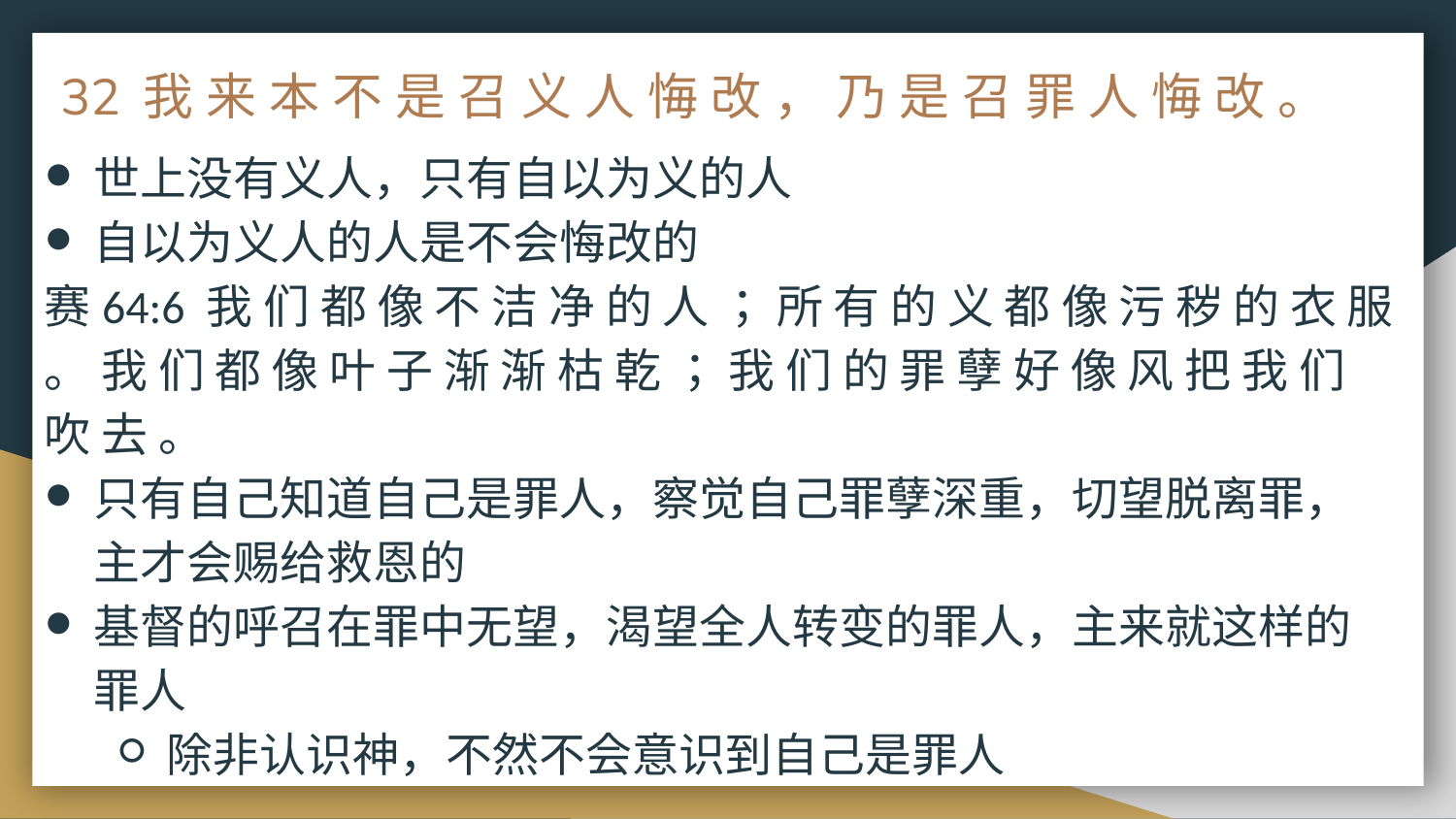

# 32 我 来 本 不 是 召 义 人 悔 改 ， 乃 是 召 罪 人 悔 改 。
世上没有义人，只有自以为义的人
自以为义人的人是不会悔改的
赛64:6 我 们 都 像 不 洁 净 的 人 ； 所 有 的 义 都 像 污 秽 的 衣 服 。 我 们 都 像 叶 子 渐 渐 枯 乾 ； 我 们 的 罪 孽 好 像 风 把 我 们 吹 去 。
只有自己知道自己是罪人，察觉自己罪孽深重，切望脱离罪，主才会赐给救恩的
基督的呼召在罪中无望，渴望全人转变的罪人，主来就这样的罪人
除非认识神，不然不会意识到自己是罪人